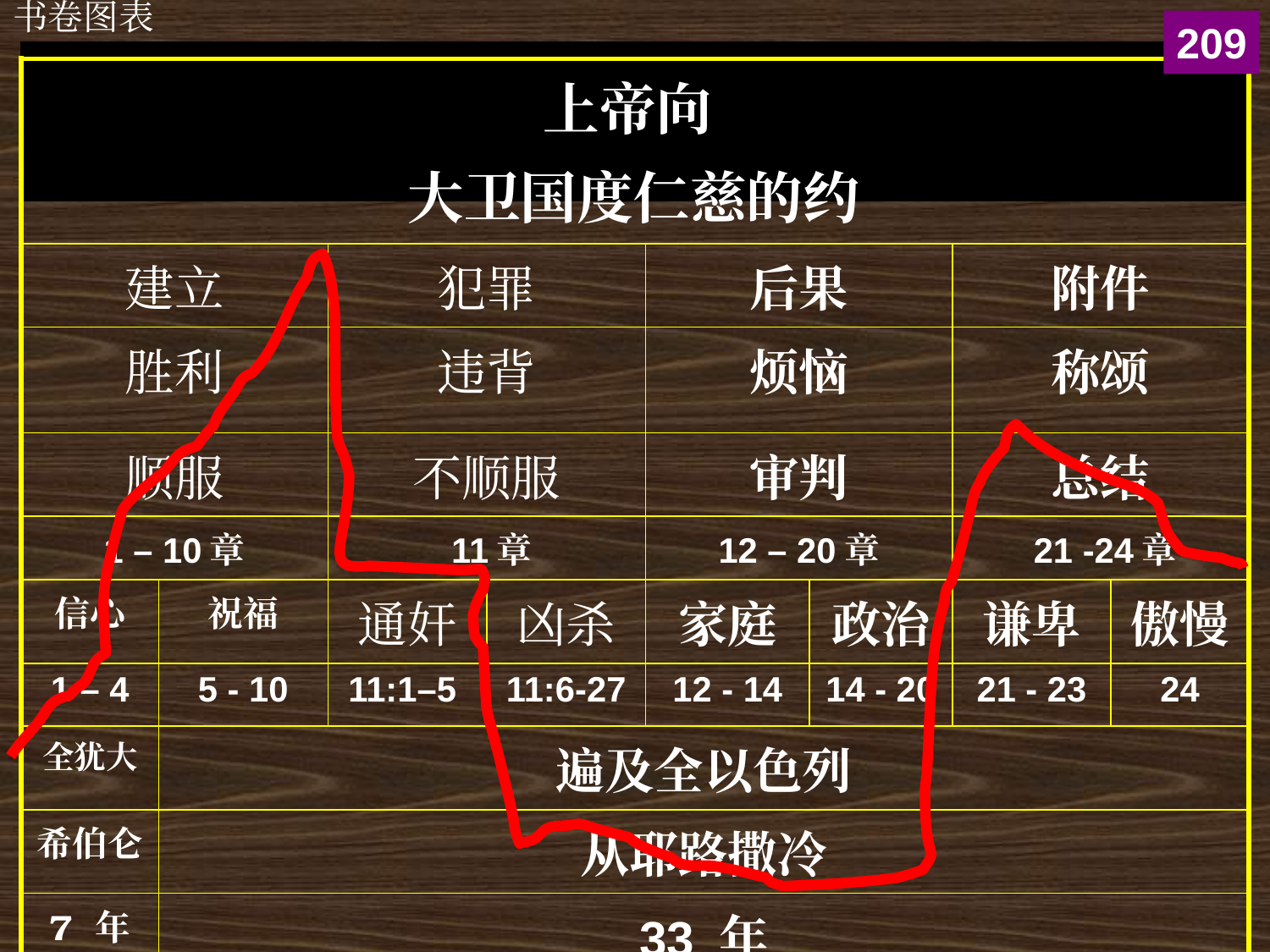

书卷图表
209

| 上帝向 大卫国度仁慈的约 |  |  |  |  |  |  |  |
| --- | --- | --- | --- | --- | --- | --- | --- |
| 建立 |  | 犯罪 |  | 后果 |  | 附件 |  |
| 胜利 |  | 违背 |  | 烦恼 |  | 称颂 |  |
| 顺服 |  | 不顺服 |  | 审判 |  | 总结 |  |
| 1 – 10章 |  | 11章 |  | 12 – 20章 |  | 21 -24章 |  |
| 信心 | 祝福 | 通奸 | 凶杀 | 家庭 | 政治 | 谦卑 | 傲慢 |
| 1 – 4 | 5 - 10 | 11:1–5 | 11:6-27 | 12 - 14 | 14 - 20 | 21 - 23 | 24 |
| 全犹大 | 遍及全以色列 |  |  |  |  |  |  |
| 希伯仑 | 从耶路撒冷 |  |  |  |  |  |  |
| 7 年 (1011 – 1004) | 33 年 (公元前1004 – 971) |  |  |  |  |  |  |